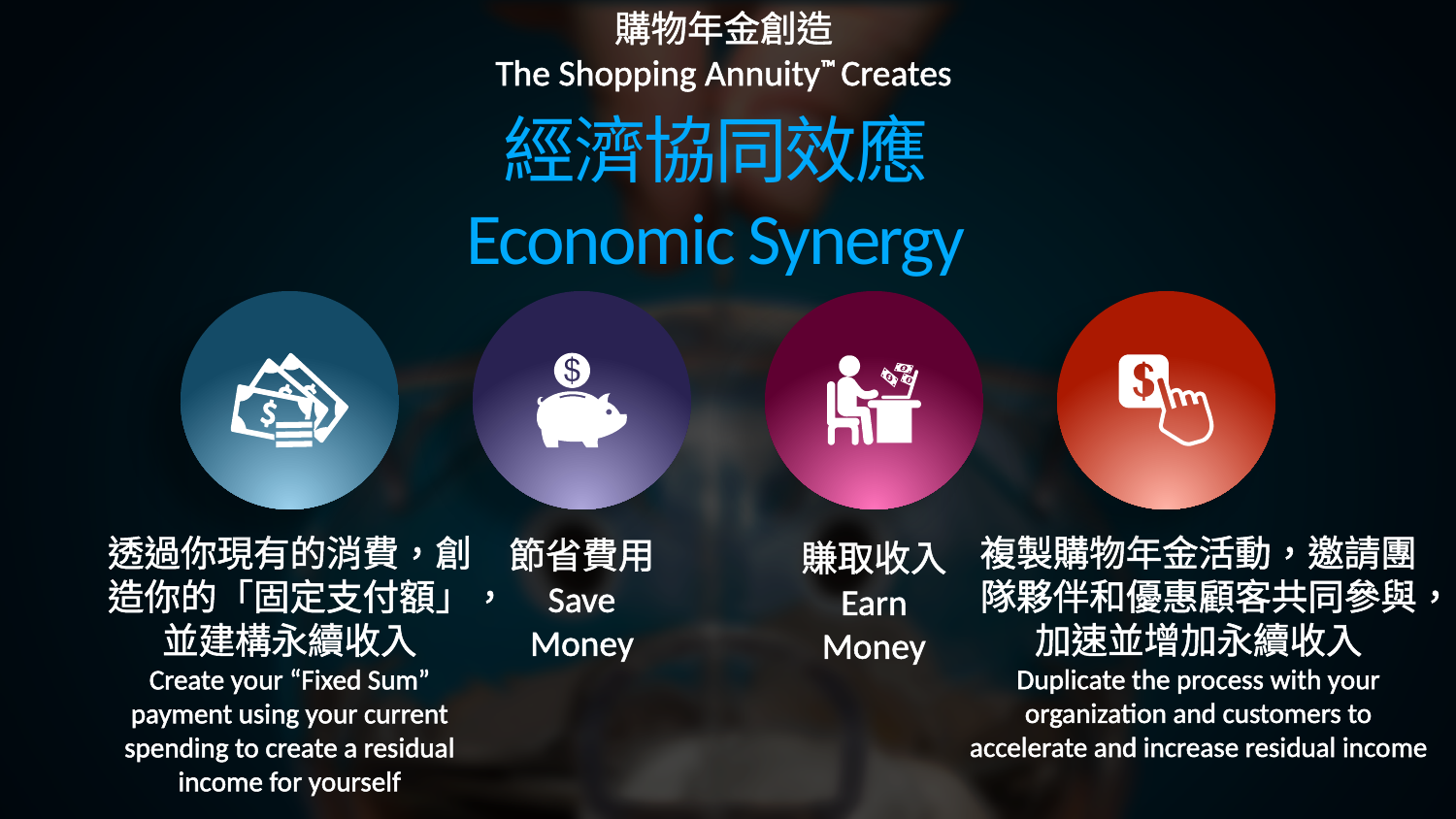

購物年金創造
The Shopping Annuity™ Creates
經濟協同效應
Economic Synergy

複製購物年金活動，邀請團隊夥伴和優惠顧客共同參與，加速並增加永續收入
Duplicate the process with your organization and customers to accelerate and increase residual income
透過你現有的消費，創造你的「固定支付額」，並建構永續收入
Create your “Fixed Sum” payment using your current spending to create a residual income for yourself
節省費用
Save
Money
賺取收入
Earn
Money